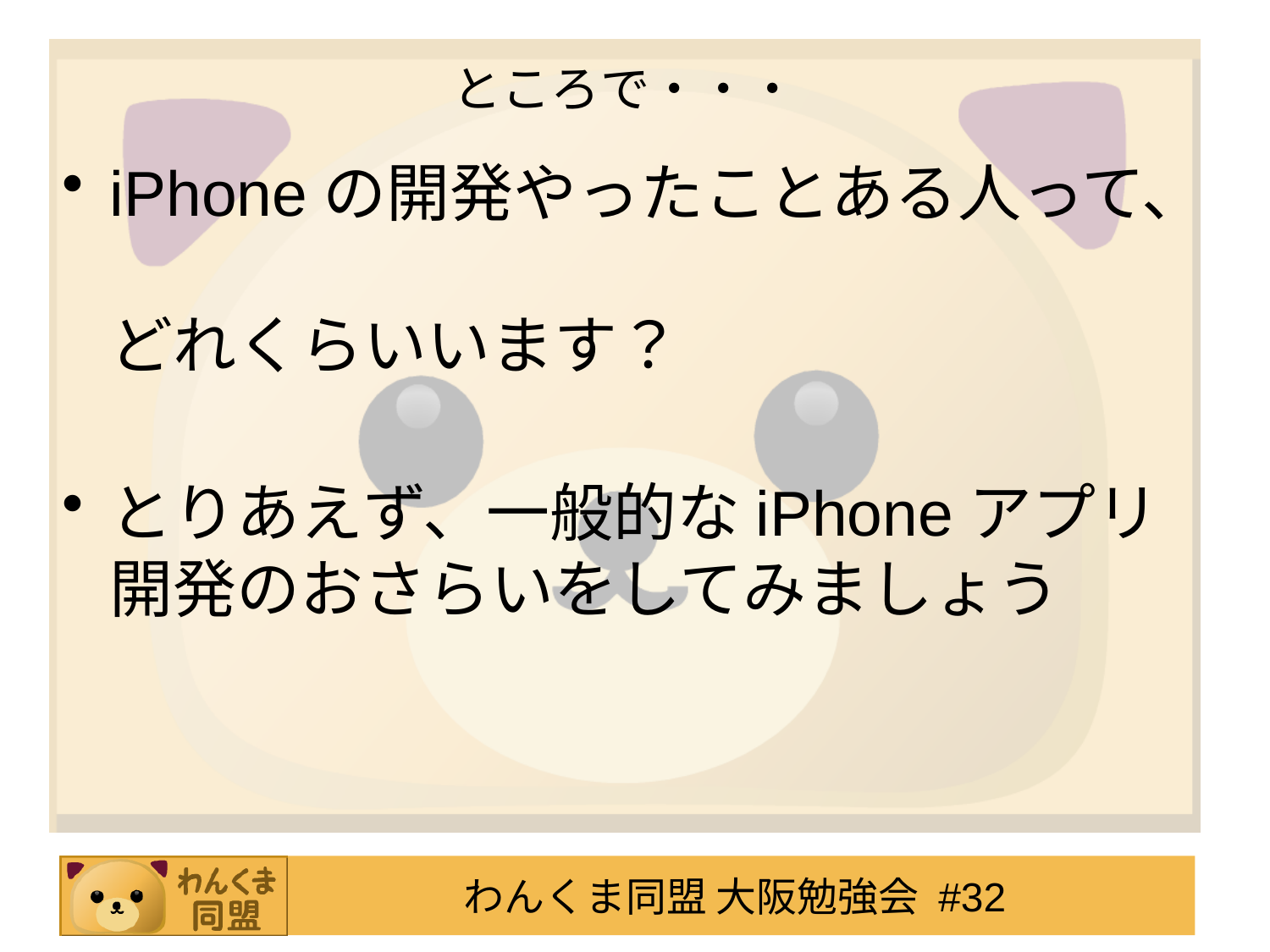

# ところで・・・
iPhoneの開発やったことある人って、
どれくらいいます？

とりあえず、一般的なiPhoneアプリ開発のおさらいをしてみましょう